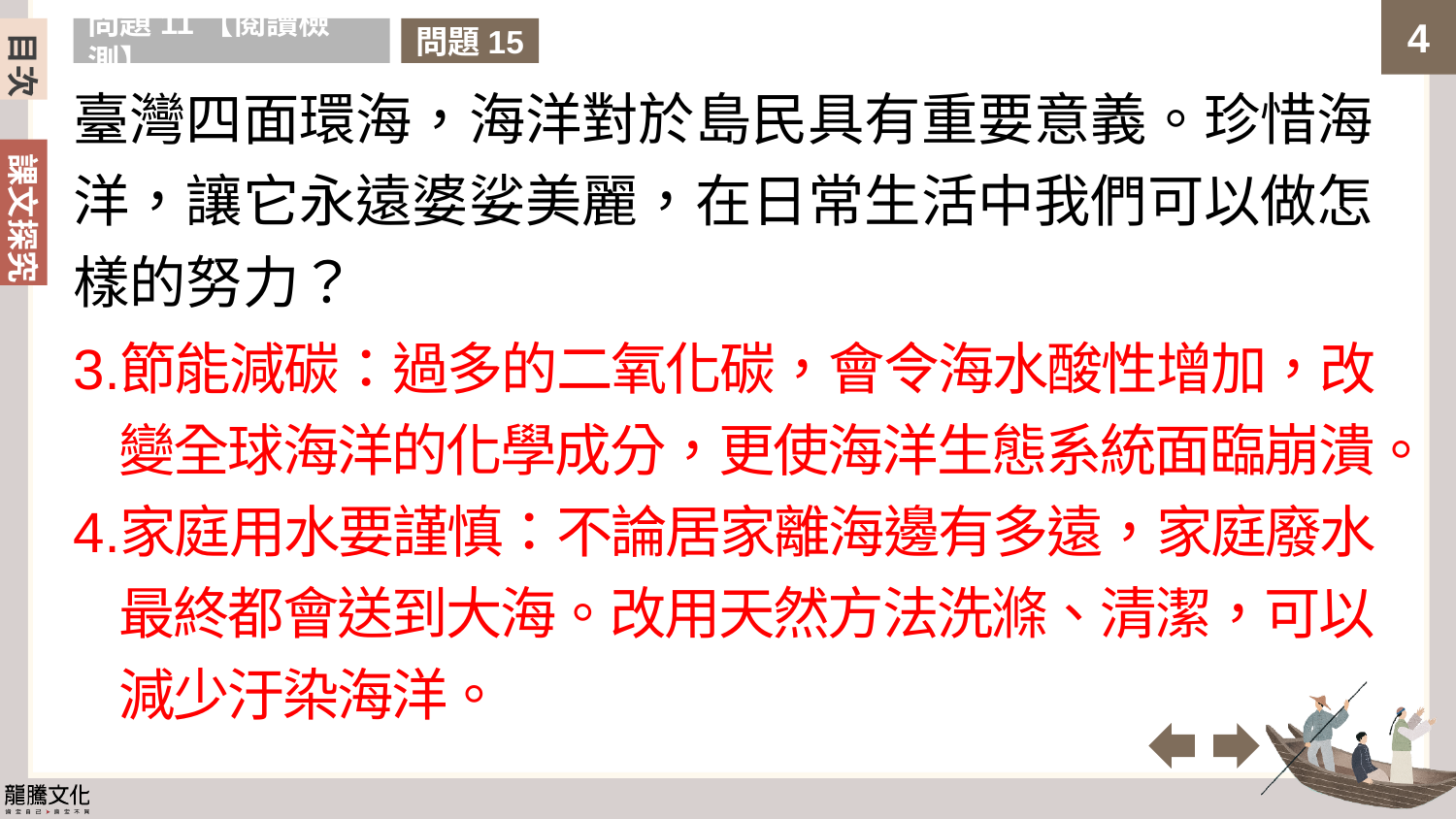

目次
問題11【閱讀檢測】
問題15
臺灣四面環海，海洋對於島民具有重要意義。珍惜海洋，讓它永遠婆娑美麗，在日常生活中我們可以做怎樣的努力？
節能減碳：過多的二氧化碳，會令海水酸性增加，改變全球海洋的化學成分，更使海洋生態系統面臨崩潰。
家庭用水要謹慎：不論居家離海邊有多遠，家庭廢水最終都會送到大海。改用天然方法洗滌、清潔，可以減少汙染海洋。